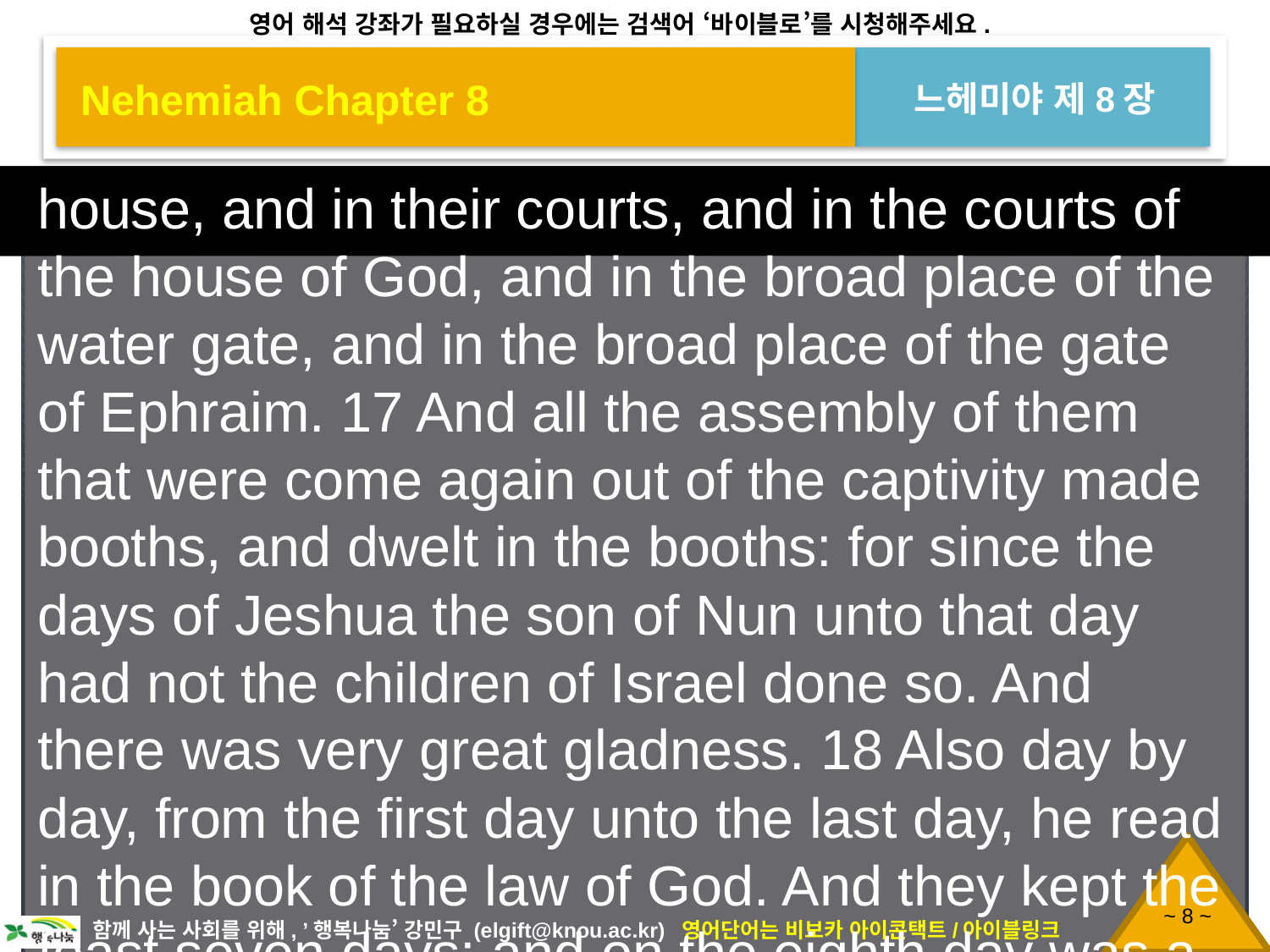

Nehemiah Chapter 8
느헤미야 제8장
house, and in their courts, and in the courts of the house of God, and in the broad place of the water gate, and in the broad place of the gate of Ephraim. 17 And all the assembly of them that were come again out of the captivity made booths, and dwelt in the booths: for since the days of Jeshua the son of Nun unto that day had not the children of Israel done so. And there was very great gladness. 18 Also day by day, from the first day unto the last day, he read in the book of the law of God. And they kept the feast seven days; and on the eighth day was a